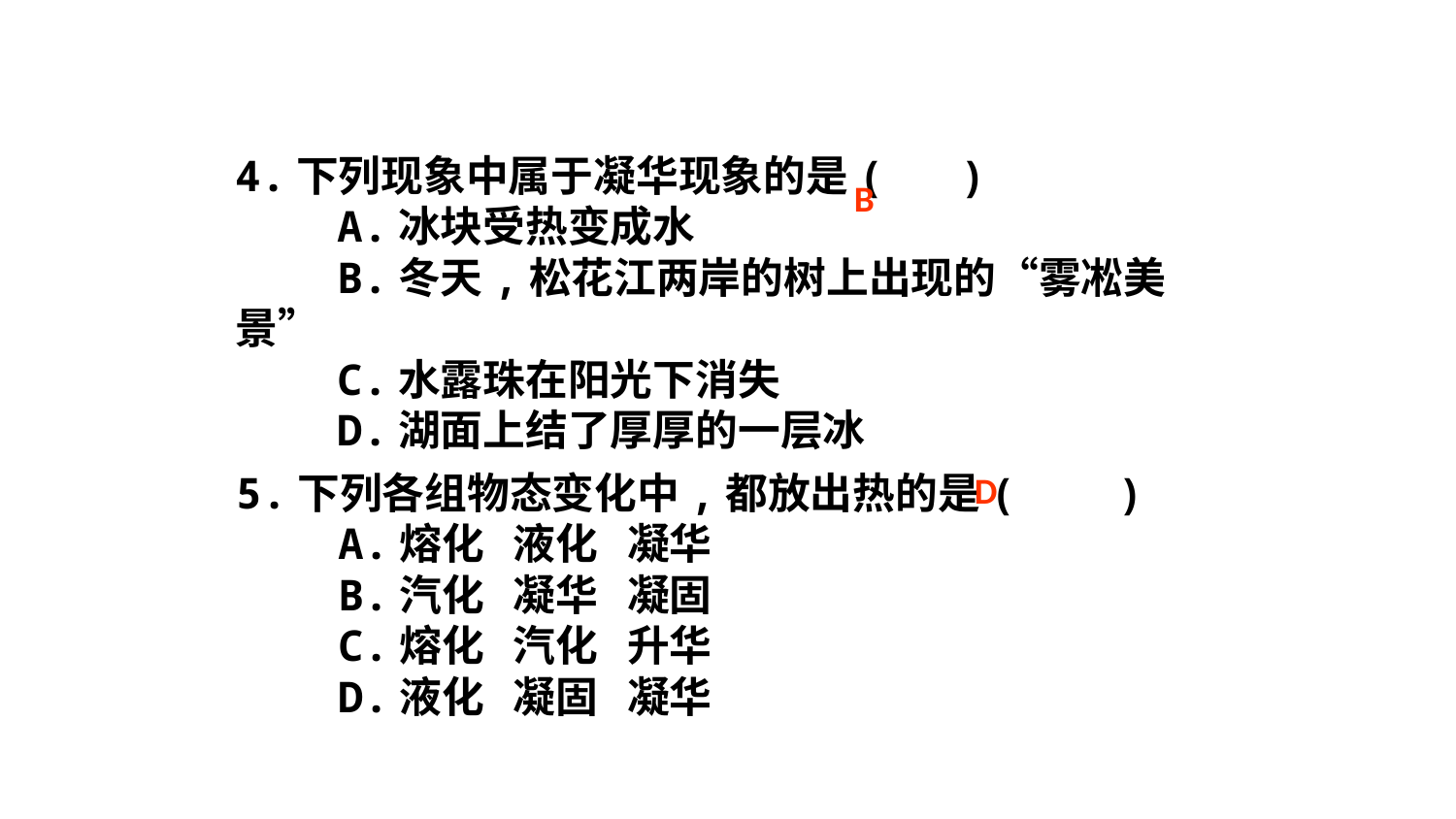

4.下列现象中属于凝华现象的是(   )
    A.冰块受热变成水
    B.冬天,松花江两岸的树上出现的“雾凇美景”
    C.水露珠在阳光下消失
    D.湖面上结了厚厚的一层冰
B
5.下列各组物态变化中,都放出热的是(    )
    A.熔化   液化   凝华
    B.汽化   凝华   凝固
    C.熔化   汽化   升华
    D.液化   凝固   凝华
D